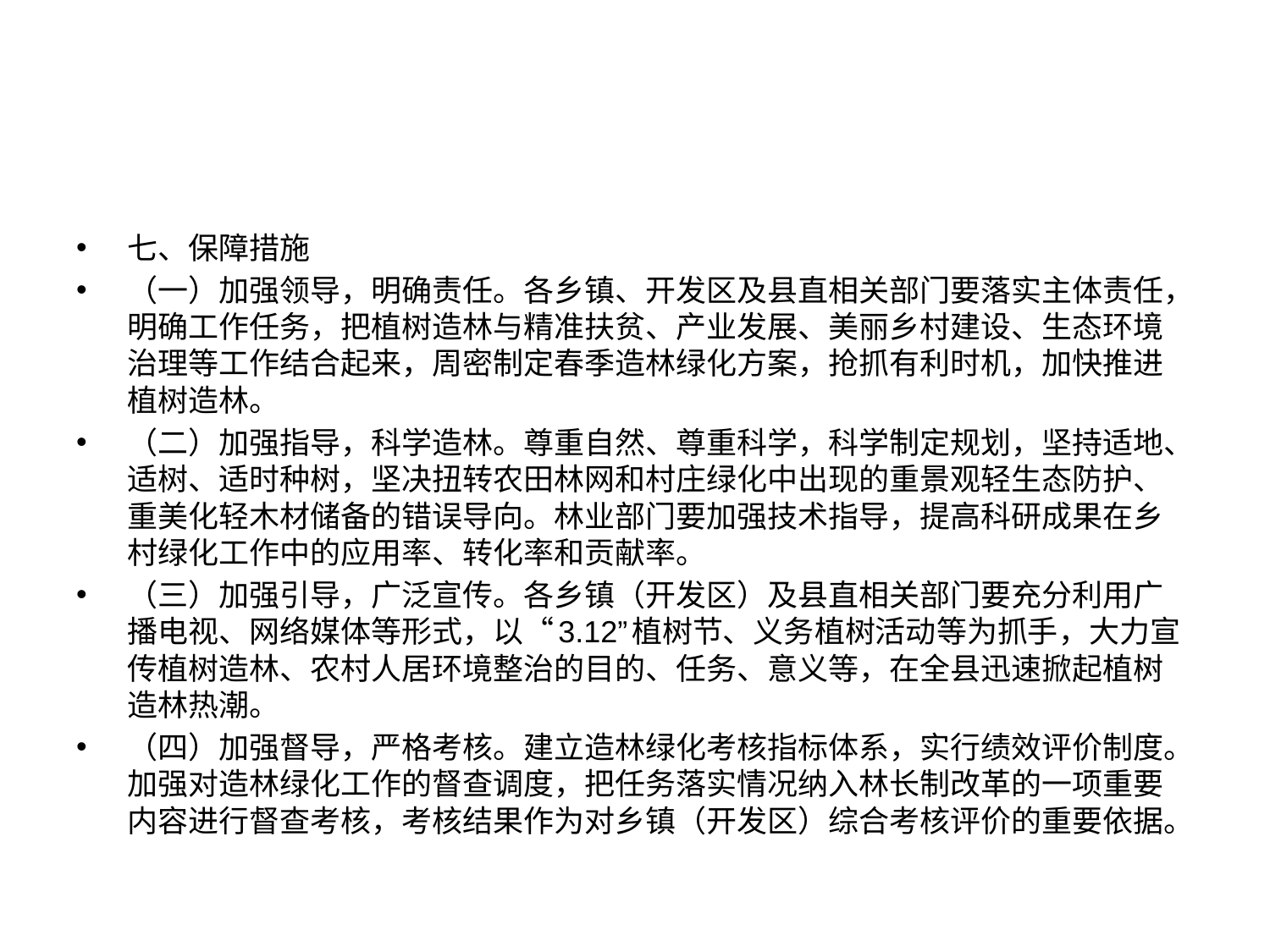

#
七、保障措施
（一）加强领导，明确责任。各乡镇、开发区及县直相关部门要落实主体责任，明确工作任务，把植树造林与精准扶贫、产业发展、美丽乡村建设、生态环境治理等工作结合起来，周密制定春季造林绿化方案，抢抓有利时机，加快推进植树造林。
（二）加强指导，科学造林。尊重自然、尊重科学，科学制定规划，坚持适地、适树、适时种树，坚决扭转农田林网和村庄绿化中出现的重景观轻生态防护、重美化轻木材储备的错误导向。林业部门要加强技术指导，提高科研成果在乡村绿化工作中的应用率、转化率和贡献率。
（三）加强引导，广泛宣传。各乡镇（开发区）及县直相关部门要充分利用广播电视、网络媒体等形式，以“3.12”植树节、义务植树活动等为抓手，大力宣传植树造林、农村人居环境整治的目的、任务、意义等，在全县迅速掀起植树造林热潮。
（四）加强督导，严格考核。建立造林绿化考核指标体系，实行绩效评价制度。加强对造林绿化工作的督查调度，把任务落实情况纳入林长制改革的一项重要内容进行督查考核，考核结果作为对乡镇（开发区）综合考核评价的重要依据。